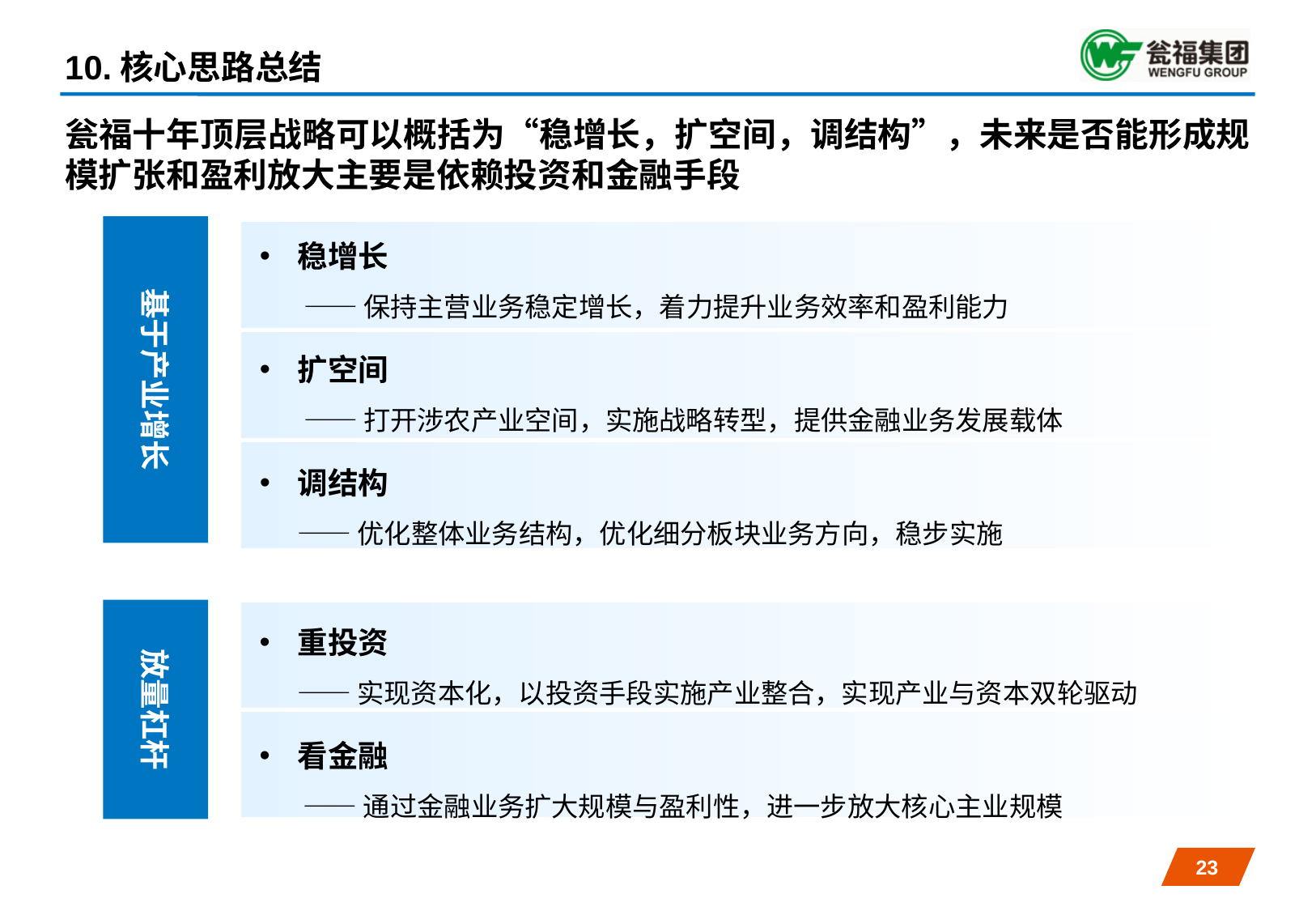

10.核心思路总结
# 瓮福十年顶层战略可以概括为“稳增长，扩空间，调结构”，未来是否能形成规模扩张和盈利放大主要是依赖投资和金融手段
稳增长
 —— 保持主营业务稳定增长，着力提升业务效率和盈利能力
扩空间
 —— 打开涉农产业空间，实施战略转型，提供金融业务发展载体
调结构
—— 优化整体业务结构，优化细分板块业务方向，稳步实施
基于产业增长

重投资
—— 实现资本化，以投资手段实施产业整合，实现产业与资本双轮驱动
看金融
 —— 通过金融业务扩大规模与盈利性，进一步放大核心主业规模
放量杠杆